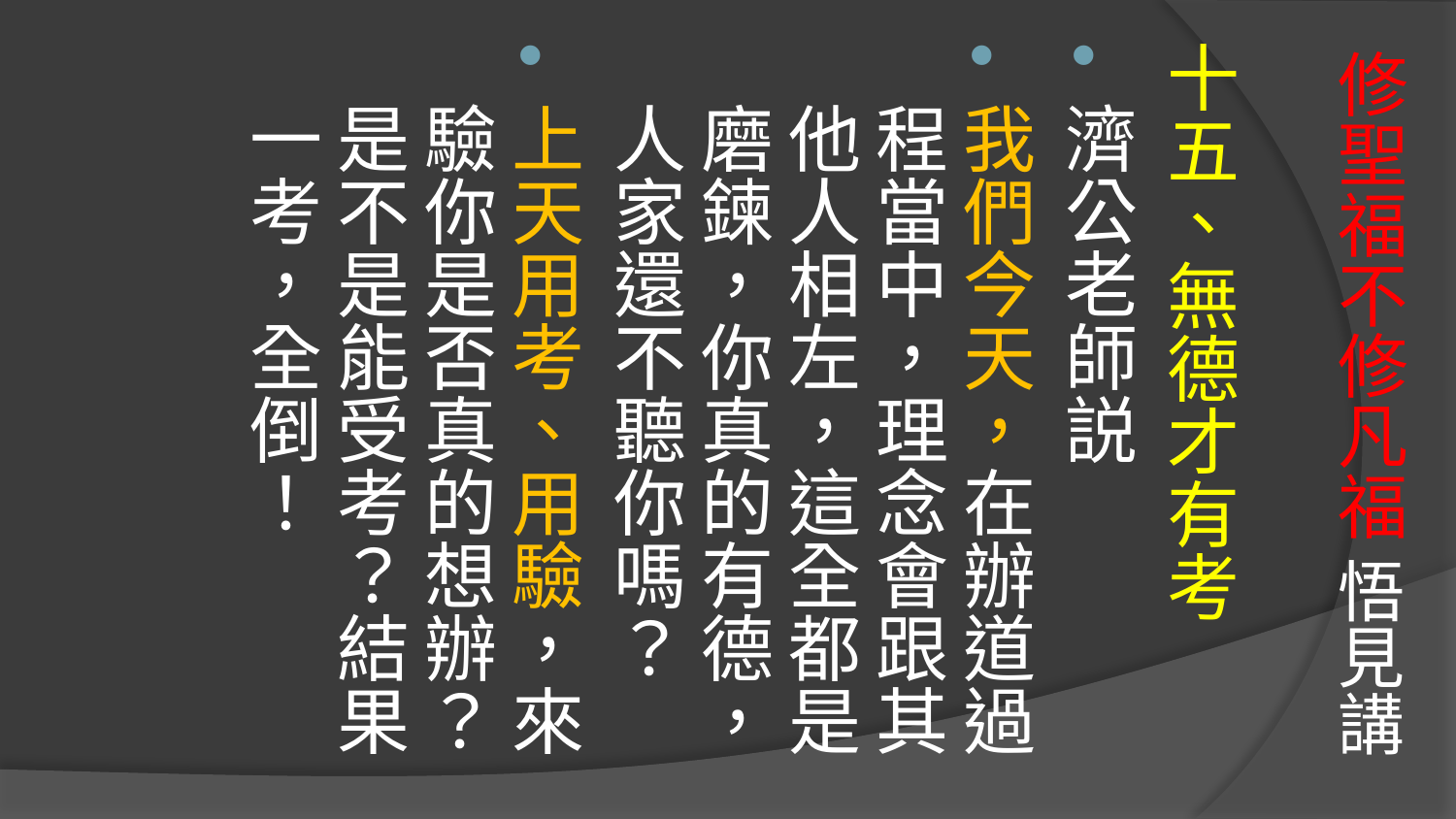

# 修聖福不修凡福 悟見講
十五、無德才有考
濟公老師説
我們今天，在辦道過程當中，理念會跟其他人相左，這全都是磨鍊，你真的有德，人家還不聽你嗎？
上天用考、用驗，來驗你是否真的想辦？是不是能受考？結果一考，全倒！